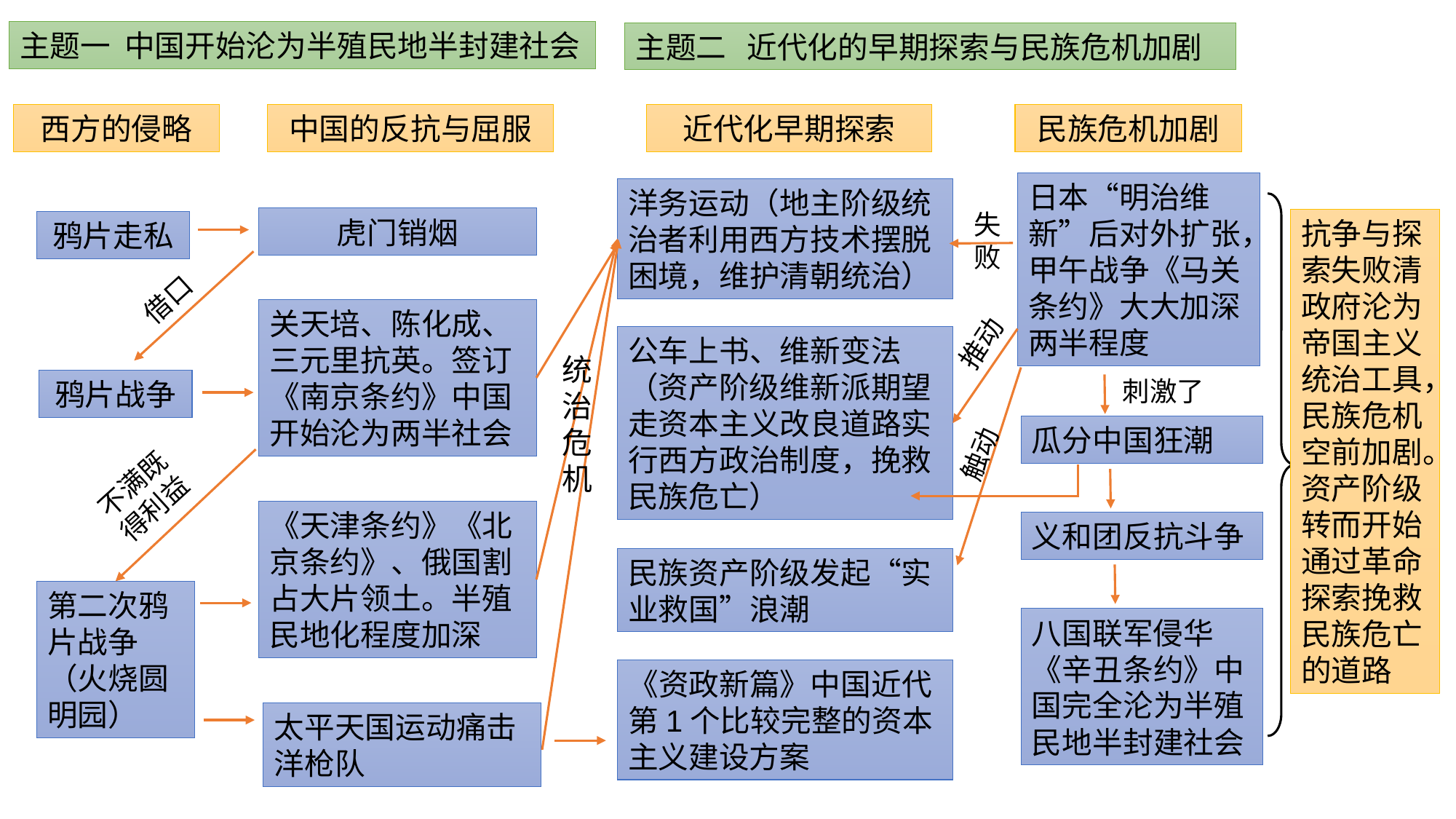

主题一  中国开始沦为半殖民地半封建社会
主题二   近代化的早期探索与民族危机加剧
西方的侵略
中国的反抗与屈服
近代化早期探索
民族危机加剧
日本“明治维新”后对外扩张，甲午战争《马关条约》大大加深两半程度
洋务运动（地主阶级统治者利用西方技术摆脱困境，维护清朝统治）

失败
虎门销烟
抗争与探索失败清政府沦为帝国主义统治工具，民族危机空前加剧。资产阶级转而开始通过革命探索挽救民族危亡的道路
鸦片走私
借口
关天培、陈化成、三元里抗英。签订《南京条约》中国开始沦为两半社会
推动
公车上书、维新变法（资产阶级维新派期望走资本主义改良道路实行西方政治制度，挽救民族危亡）
统治危机
刺激了
鸦片战争
瓜分中国狂潮
触动
不满既得利益
《天津条约》《北京条约》、俄国割占大片领土。半殖民地化程度加深
义和团反抗斗争
民族资产阶级发起“实业救国”浪潮
第二次鸦片战争（火烧圆明园）
八国联军侵华《辛丑条约》中国完全沦为半殖民地半封建社会
《资政新篇》中国近代第1个比较完整的资本主义建设方案
太平天国运动痛击洋枪队